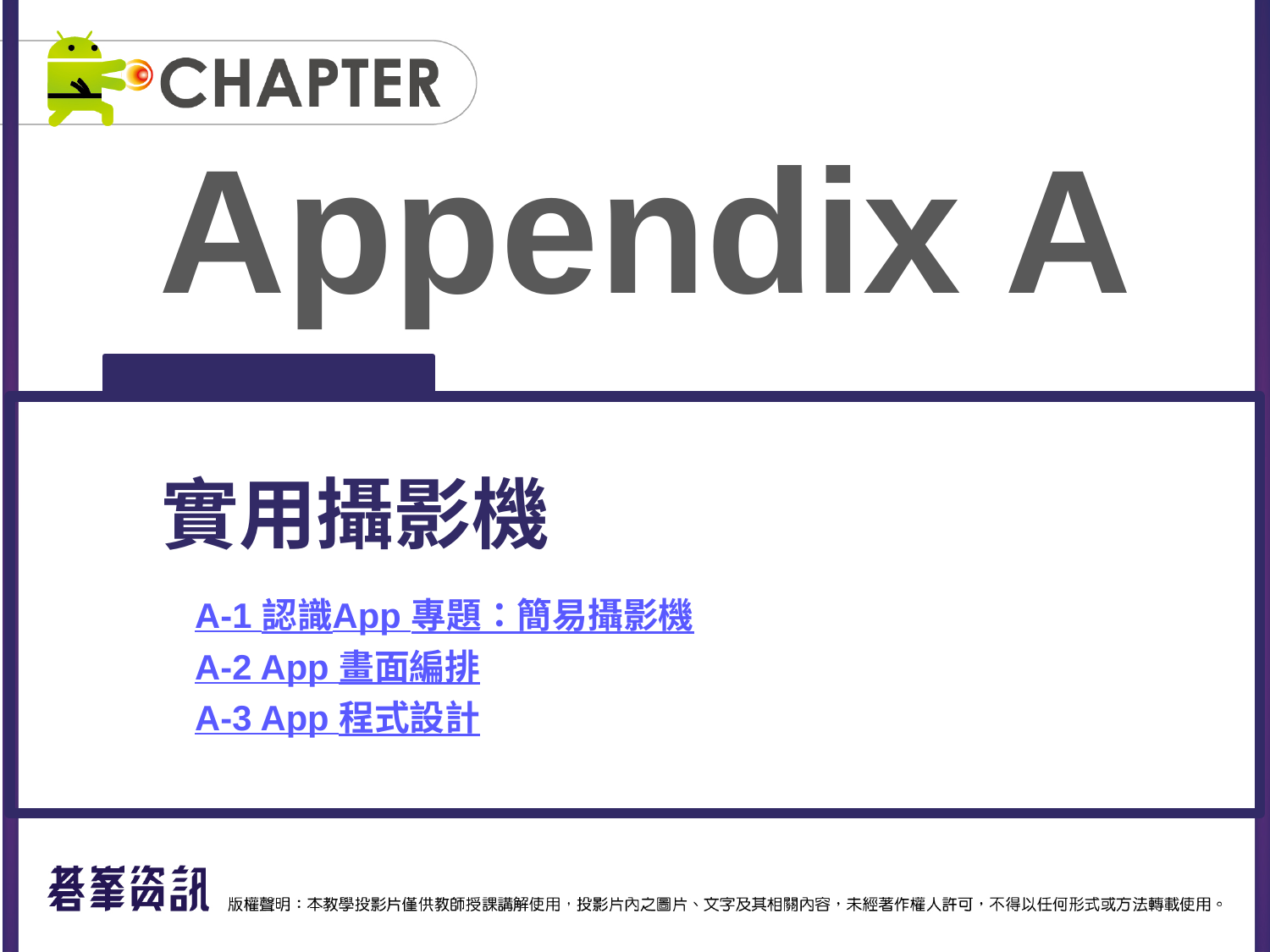

Appendix A
實用攝影機
A-1 認識App 專題：簡易攝影機
A-2 App 畫面編排
A-3 App 程式設計